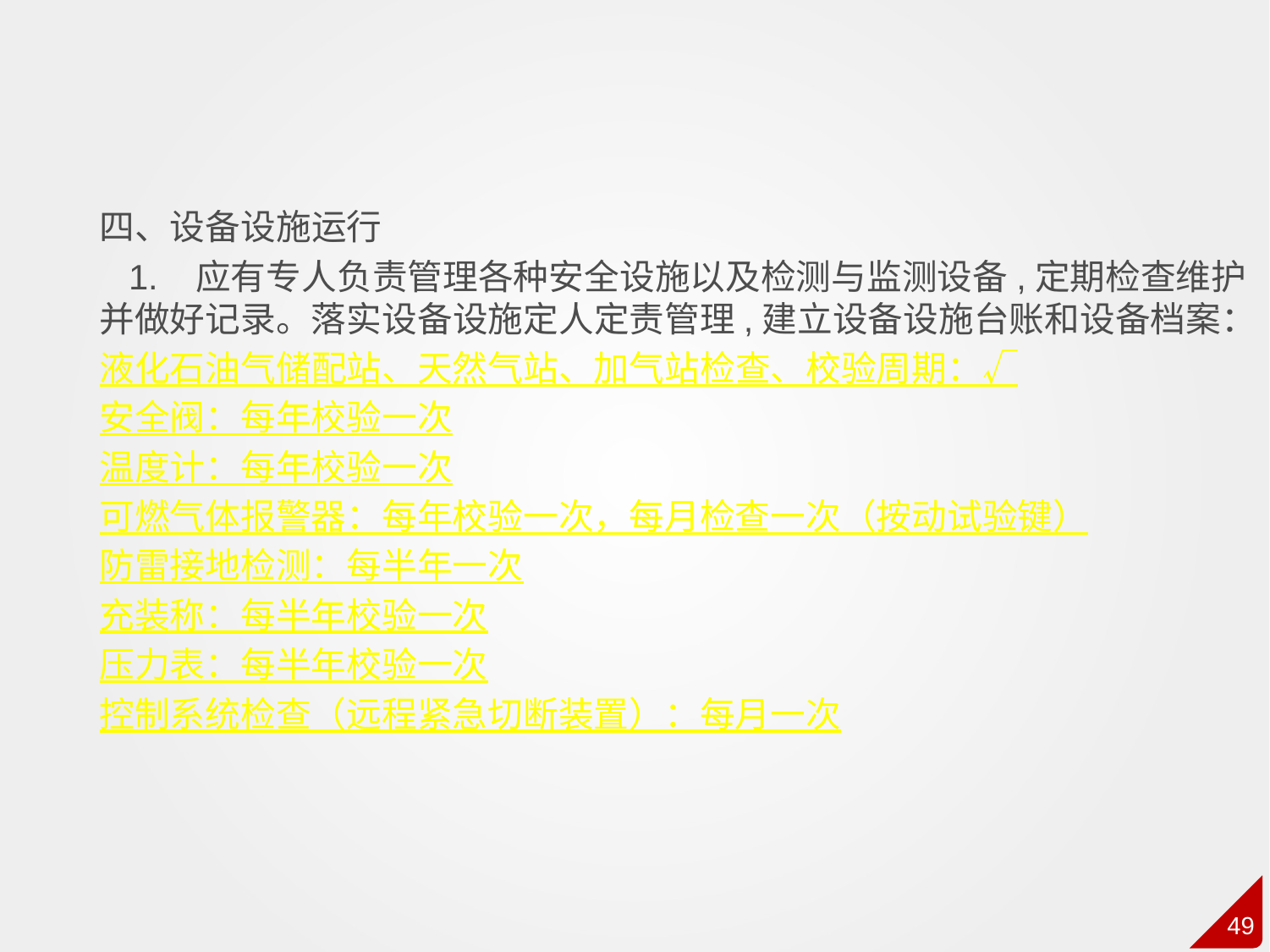

四、设备设施运行
   1.   应有专人负责管理各种安全设施以及检测与监测设备,定期检查维护并做好记录。落实设备设施定人定责管理,建立设备设施台账和设备档案：
液化石油气储配站、天然气站、加气站检查、校验周期：√
安全阀：每年校验一次
温度计：每年校验一次
可燃气体报警器：每年校验一次，每月检查一次（按动试验键）
防雷接地检测：每半年一次
充装称：每半年校验一次
压力表：每半年校验一次
控制系统检查（远程紧急切断装置）：每月一次